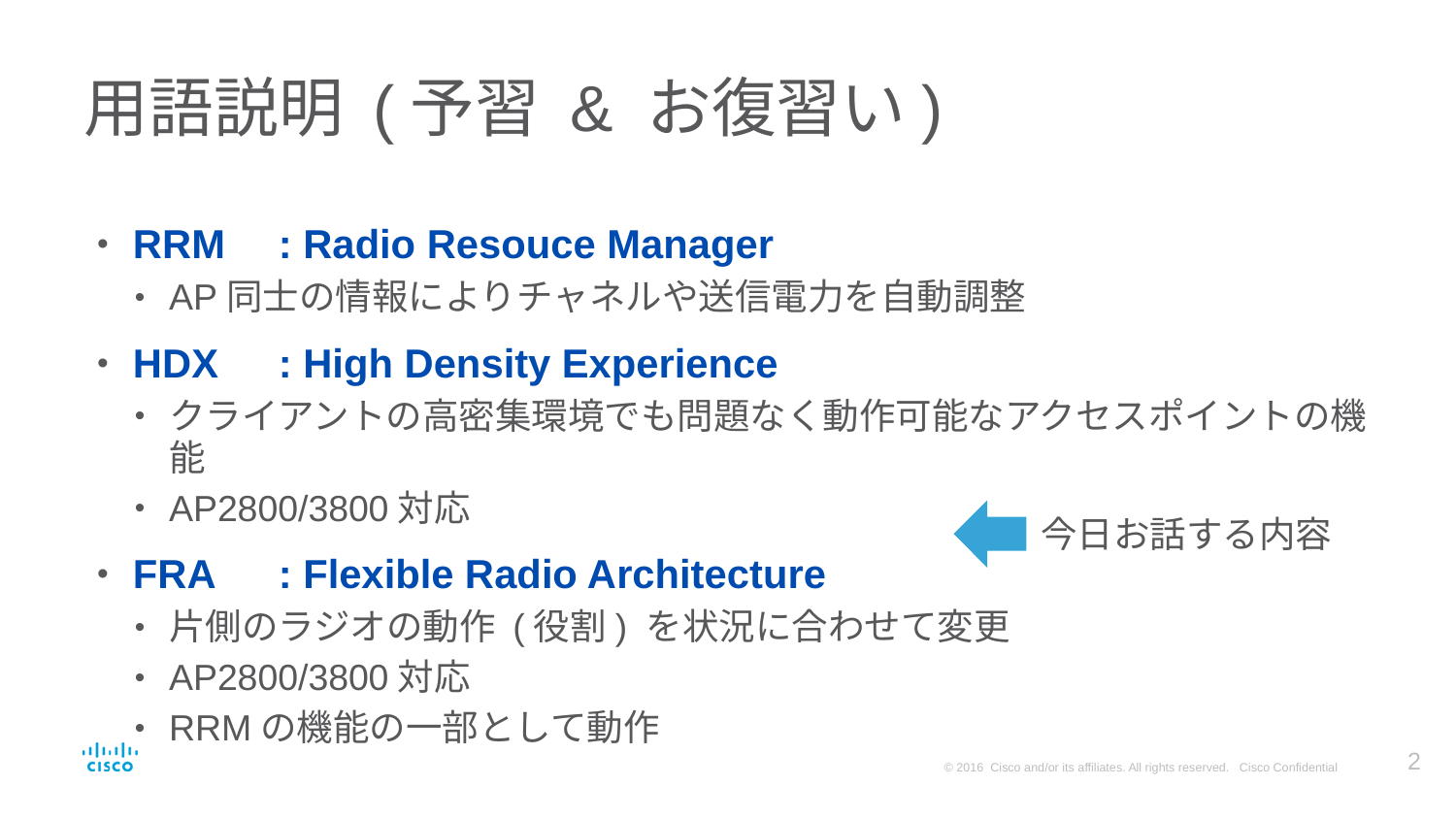

# 用語説明 (予習 & お復習い)
RRM	: Radio Resouce Manager
AP同士の情報によりチャネルや送信電力を自動調整
HDX	: High Density Experience
クライアントの高密集環境でも問題なく動作可能なアクセスポイントの機能
AP2800/3800対応
FRA	: Flexible Radio Architecture
片側のラジオの動作 (役割) を状況に合わせて変更
AP2800/3800対応
RRMの機能の一部として動作

今日お話する内容